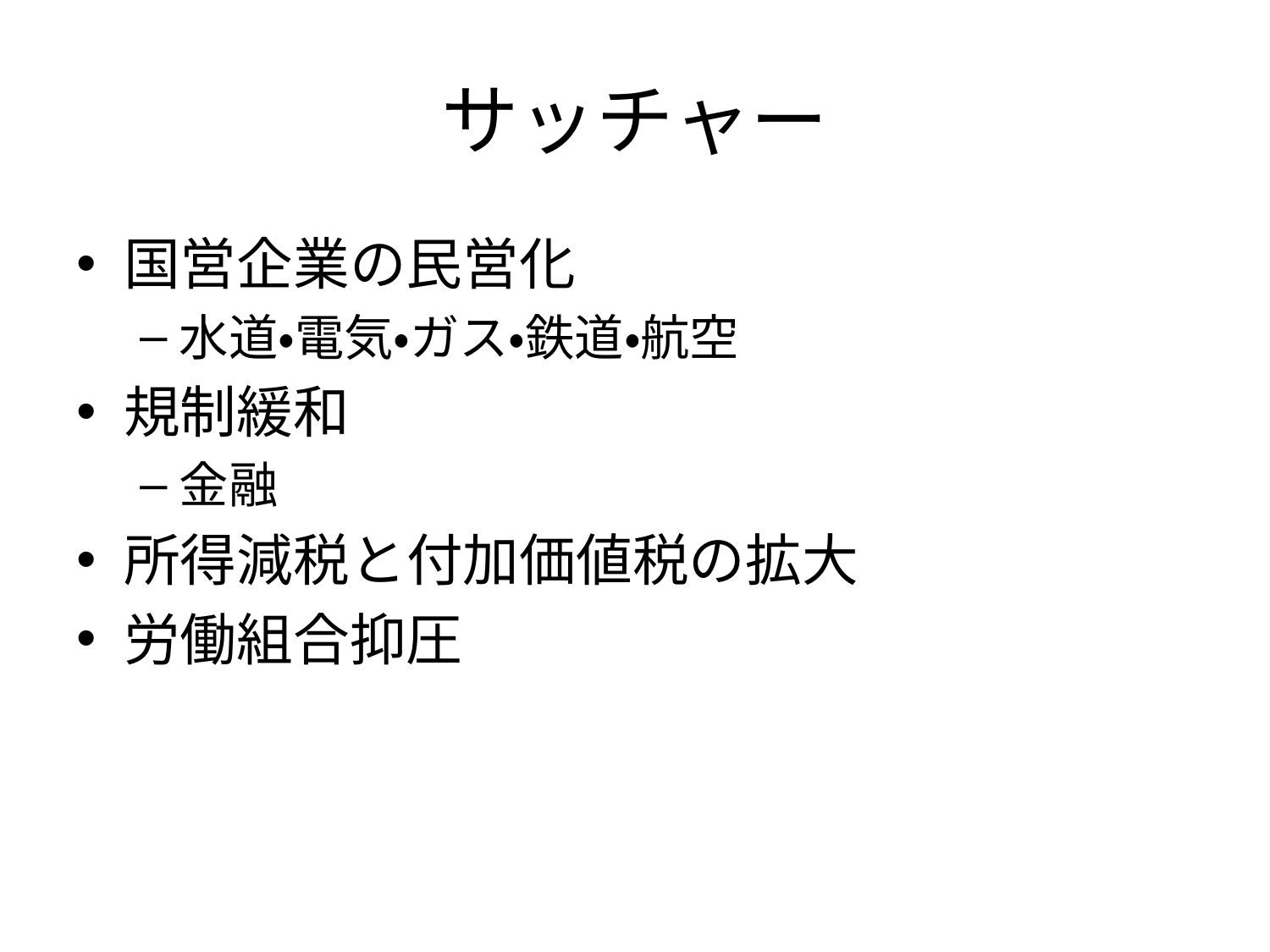

# サッチャー
国営企業の民営化
水道・電気・ガス・鉄道・航空
規制緩和
金融
所得減税と付加価値税の拡大
労働組合抑圧